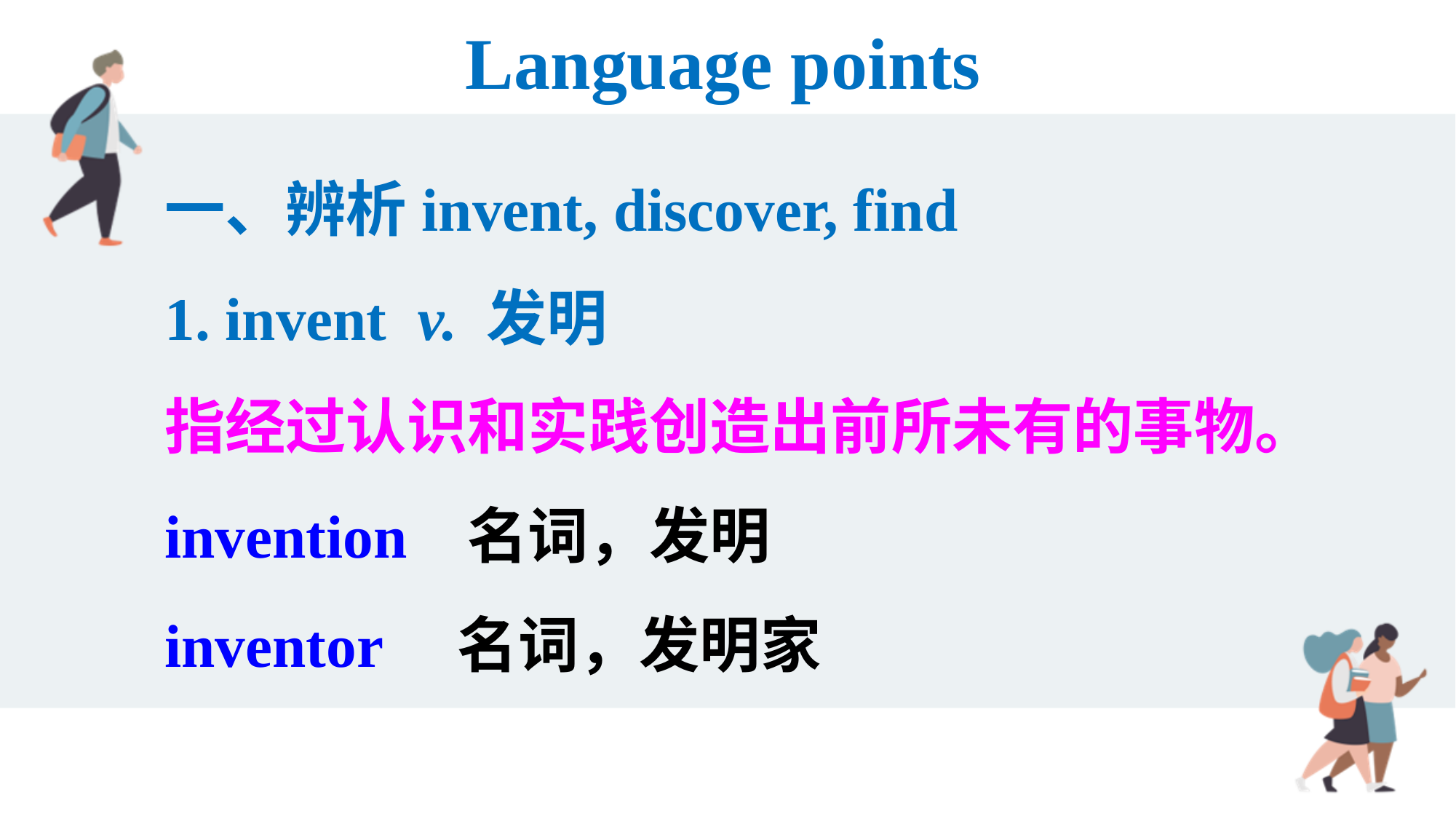

Language points
一、辨析invent, discover, find
1. invent  v. 发明
指经过认识和实践创造出前所未有的事物。
invention   名词，发明
inventor    名词，发明家